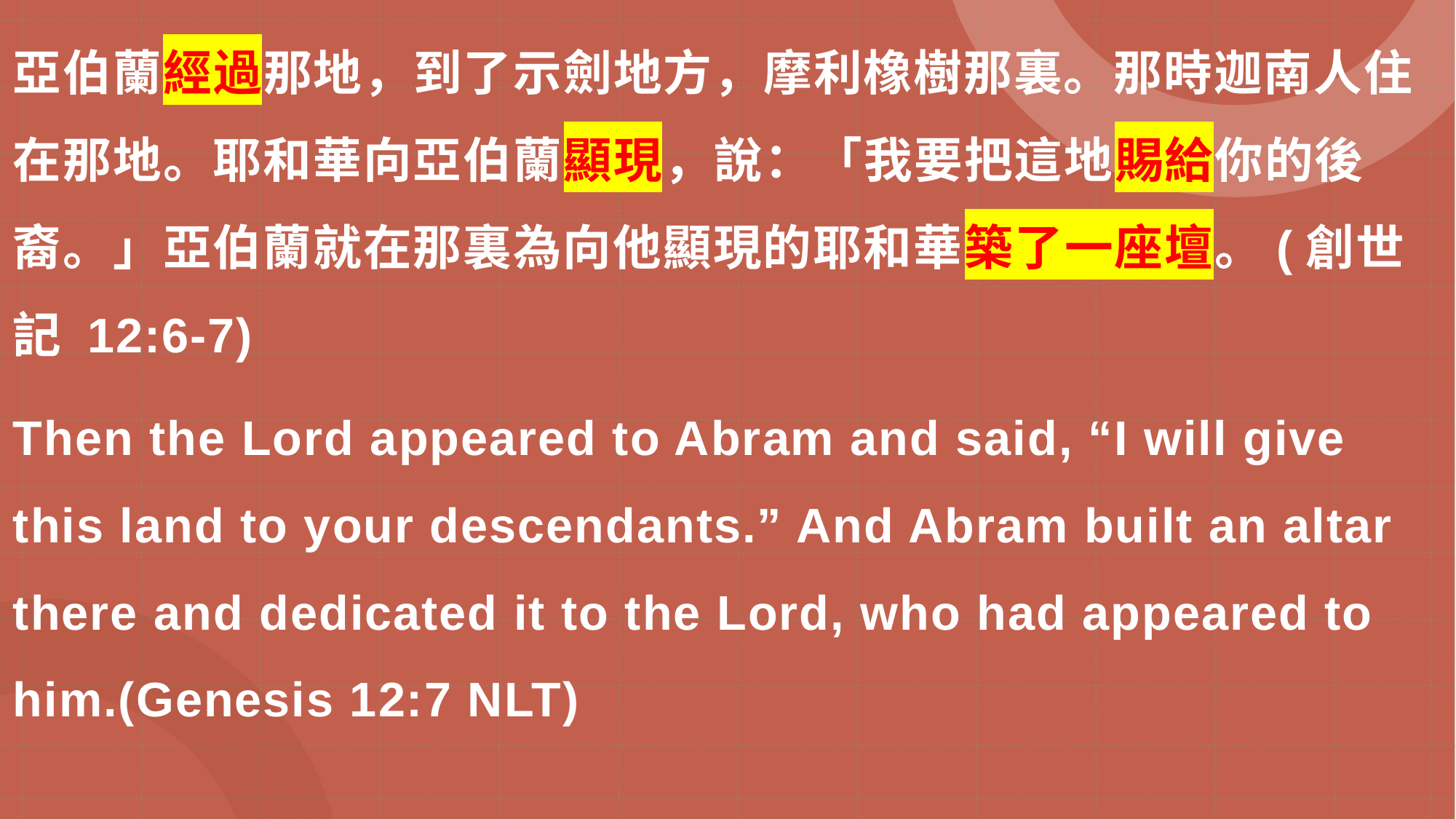

亞伯蘭經過那地，到了示劍地方，摩利橡樹那裏。那時迦南人住在那地。耶和華向亞伯蘭顯現，說：「我要把這地賜給你的後裔。」亞伯蘭就在那裏為向他顯現的耶和華築了一座壇。(創世記 12:6-7)
Then the Lord appeared to Abram and said, “I will give this land to your descendants.” And Abram built an altar there and dedicated it to the Lord, who had appeared to him.(Genesis 12:7 NLT)